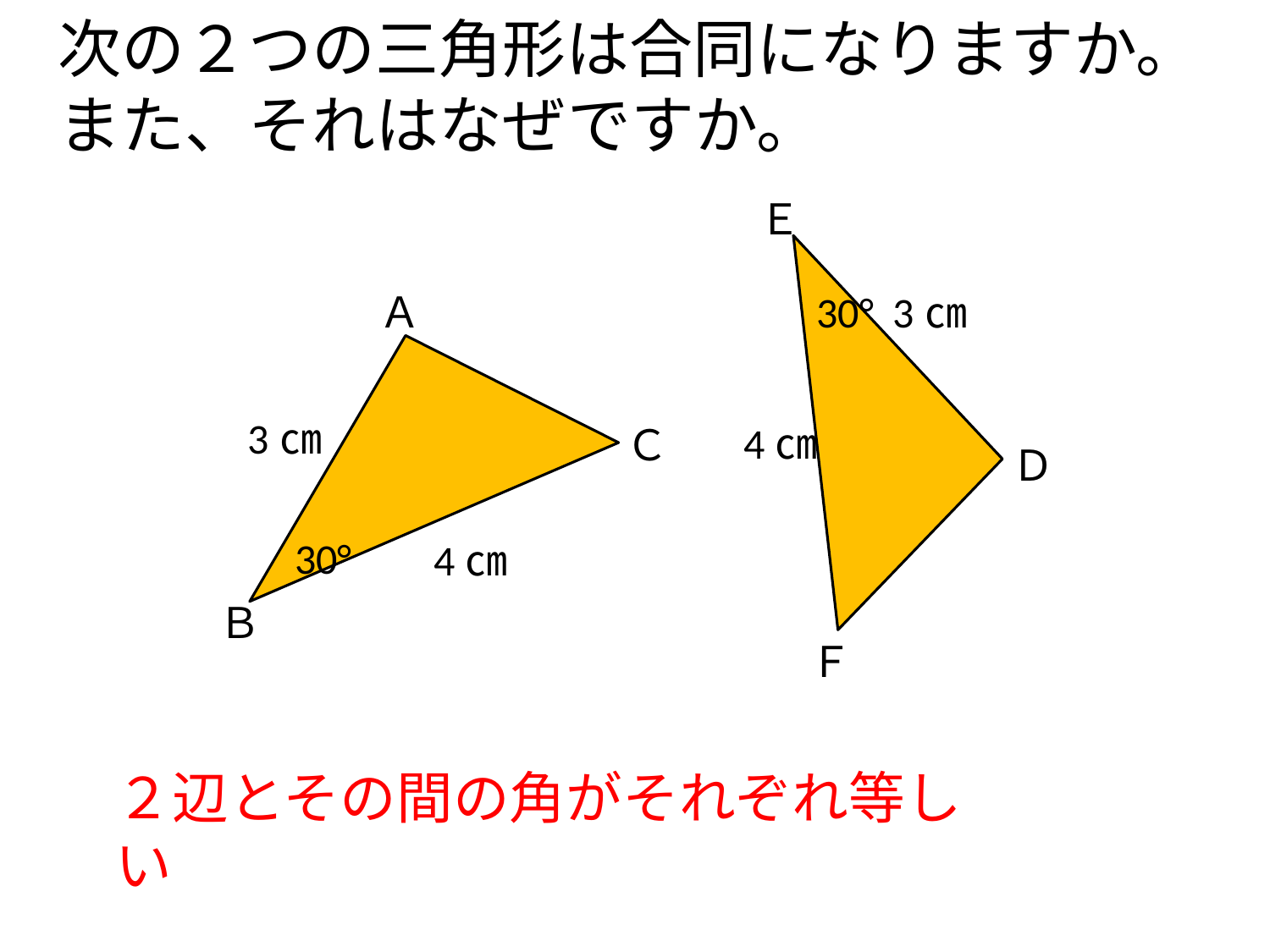

# 次の２つの三角形は合同になりますか。また、それはなぜですか。
30°
3㎝
Ｄ

Ｆ
Ｅ
Ａ

Ｃ
Ｂ
3㎝
4㎝
30°
4㎝
２辺とその間の角がそれぞれ等しい